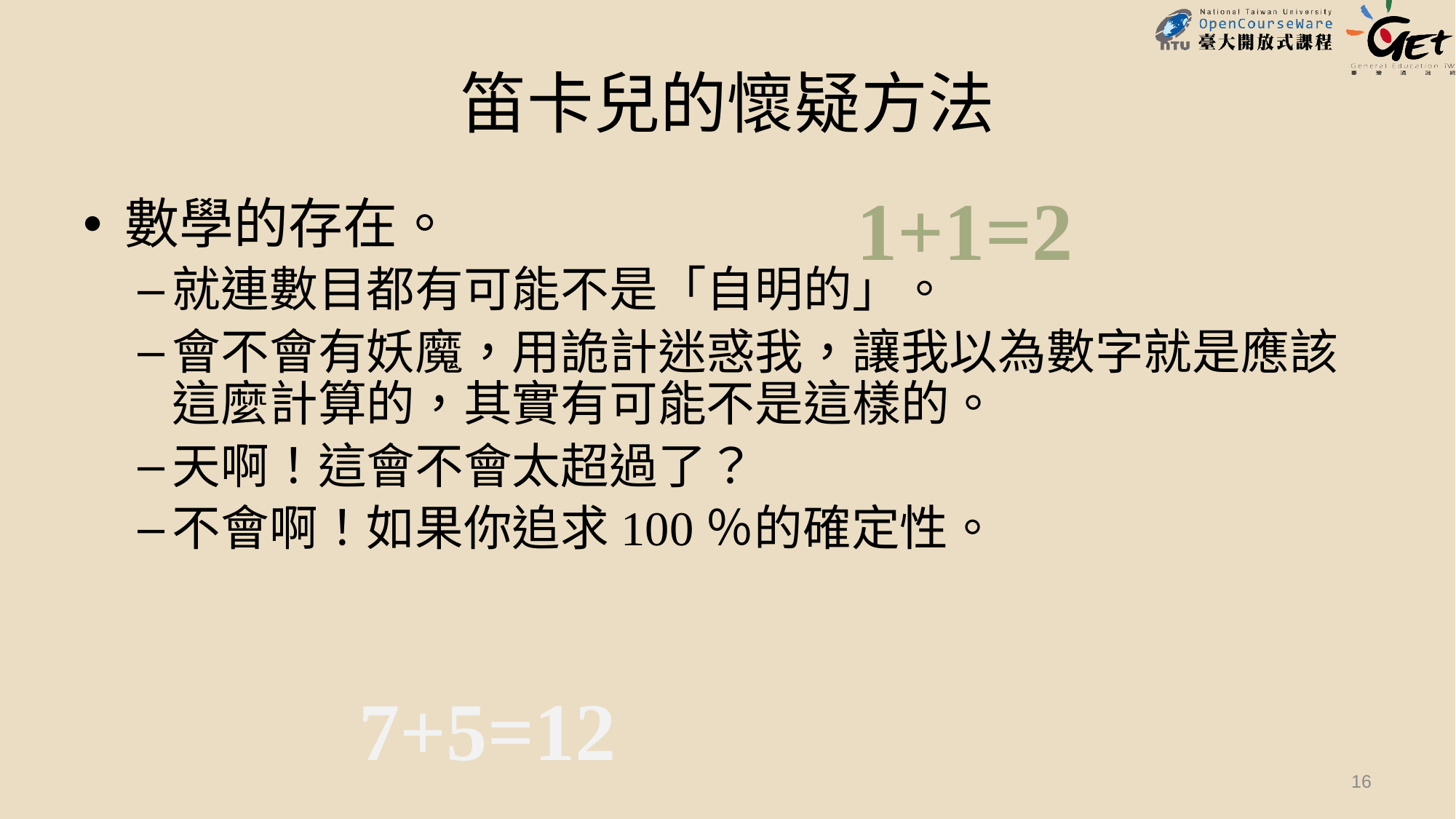

# 笛卡兒的懷疑方法
1+1=2
數學的存在。
就連數目都有可能不是「自明的」。
會不會有妖魔，用詭計迷惑我，讓我以為數字就是應該這麼計算的，其實有可能不是這樣的。
天啊！這會不會太超過了？
不會啊！如果你追求100％的確定性。

7+5=12
16